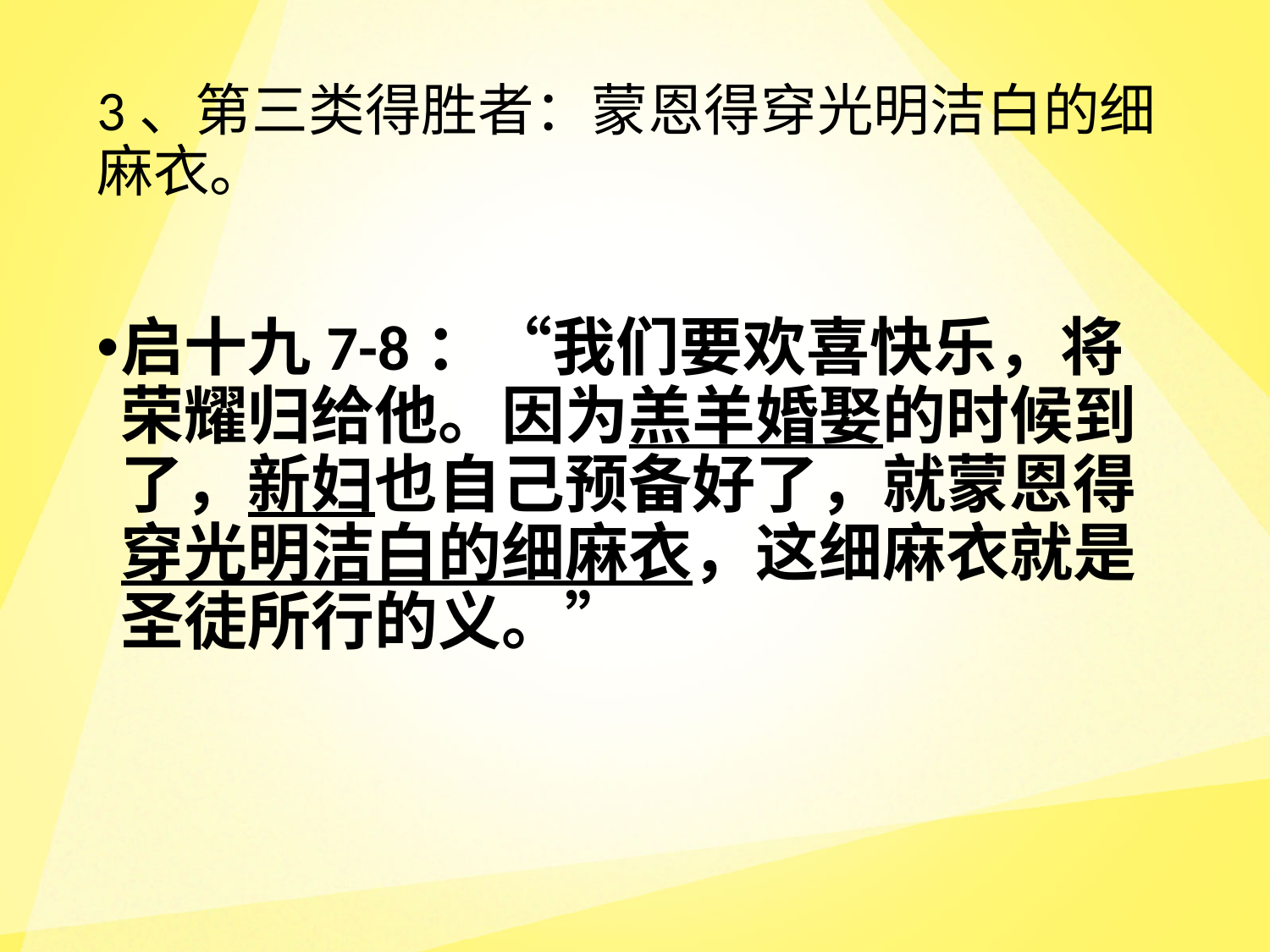

# 3、第三类得胜者：蒙恩得穿光明洁白的细麻衣。

启十九7-8：“我们要欢喜快乐，将荣耀归给他。因为羔羊婚娶的时候到了，新妇也自己预备好了，就蒙恩得穿光明洁白的细麻衣，这细麻衣就是圣徒所行的义。”